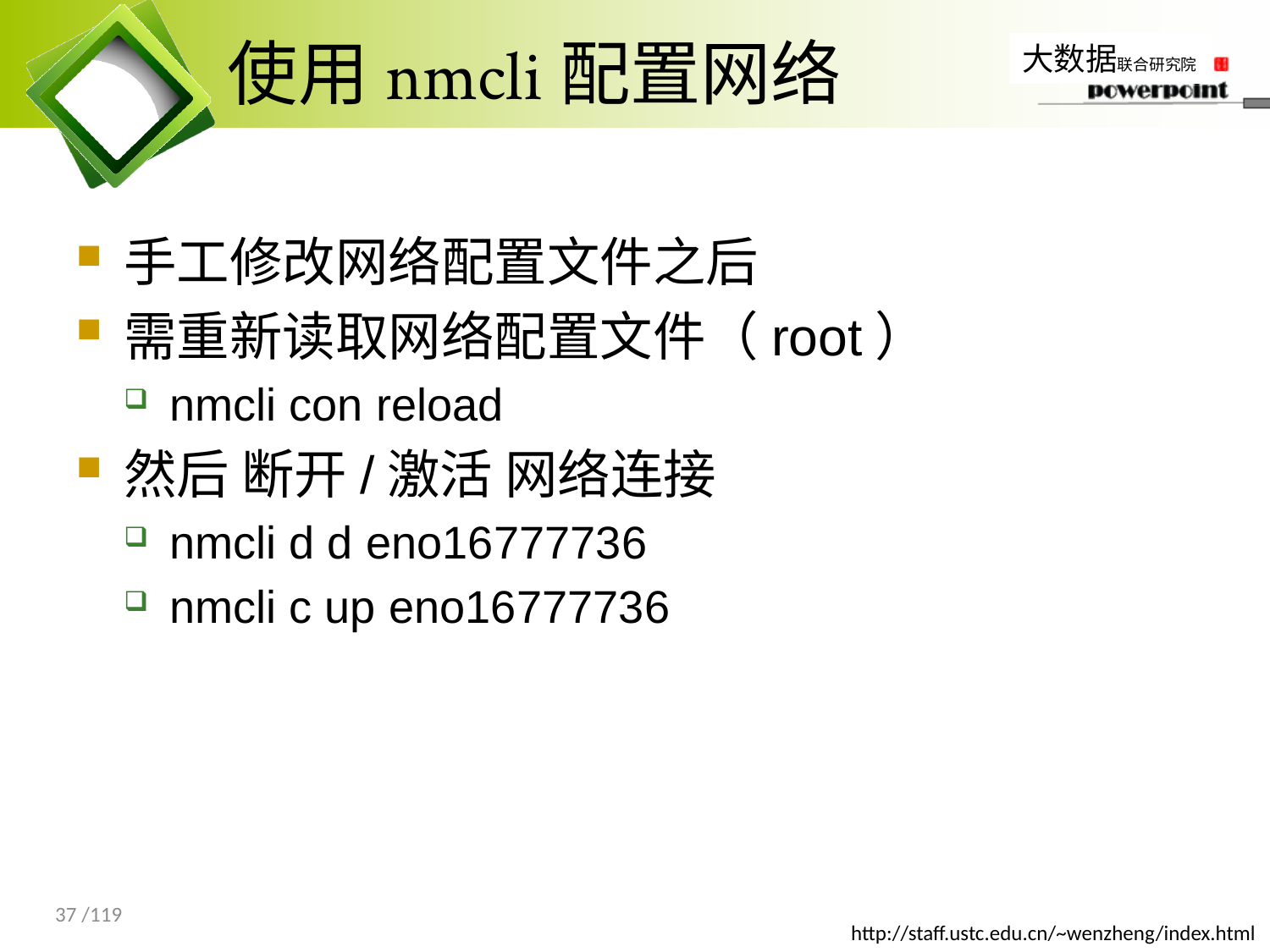

# 使用nmcli配置网络

手工修改网络配置文件之后
需重新读取网络配置文件（root）
nmcli con reload
然后 断开/激活 网络连接
nmcli d d eno16777736
nmcli c up eno16777736

37